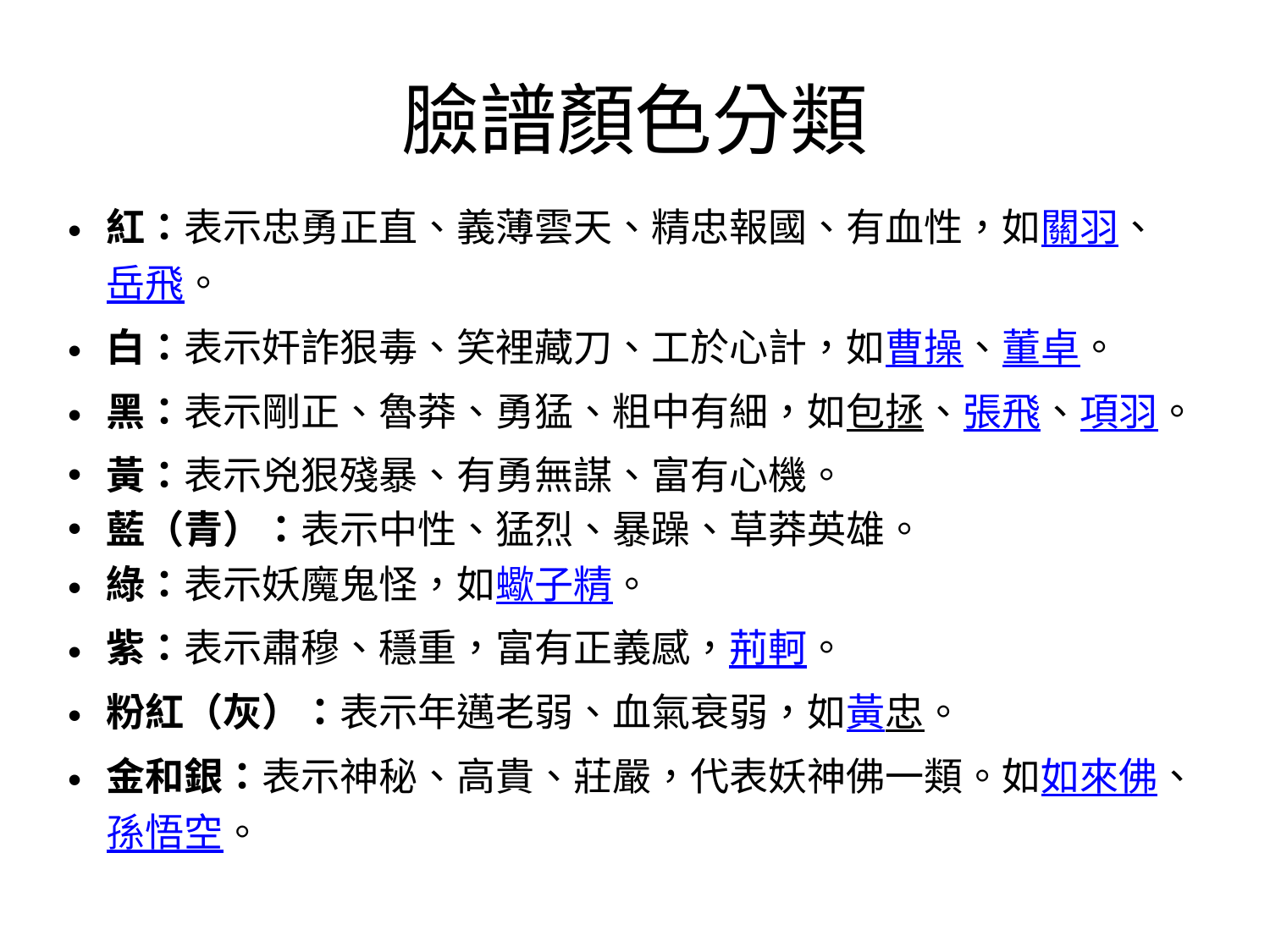

# 臉譜顏色分類
紅：表示忠勇正直、義薄雲天、精忠報國、有血性，如關羽、岳飛。
白：表示奸詐狠毒、笑裡藏刀、工於心計，如曹操、董卓。
黑：表示剛正、魯莽、勇猛、粗中有細，如包拯、張飛、項羽。
黃：表示兇狠殘暴、有勇無謀、富有心機。
藍（青）：表示中性、猛烈、暴躁、草莽英雄。
綠：表示妖魔鬼怪，如蠍子精。
紫：表示肅穆、穩重，富有正義感，荊軻。
粉紅（灰）：表示年邁老弱、血氣衰弱，如黃忠。
金和銀：表示神秘、高貴、莊嚴，代表妖神佛一類。如如來佛、孫悟空。